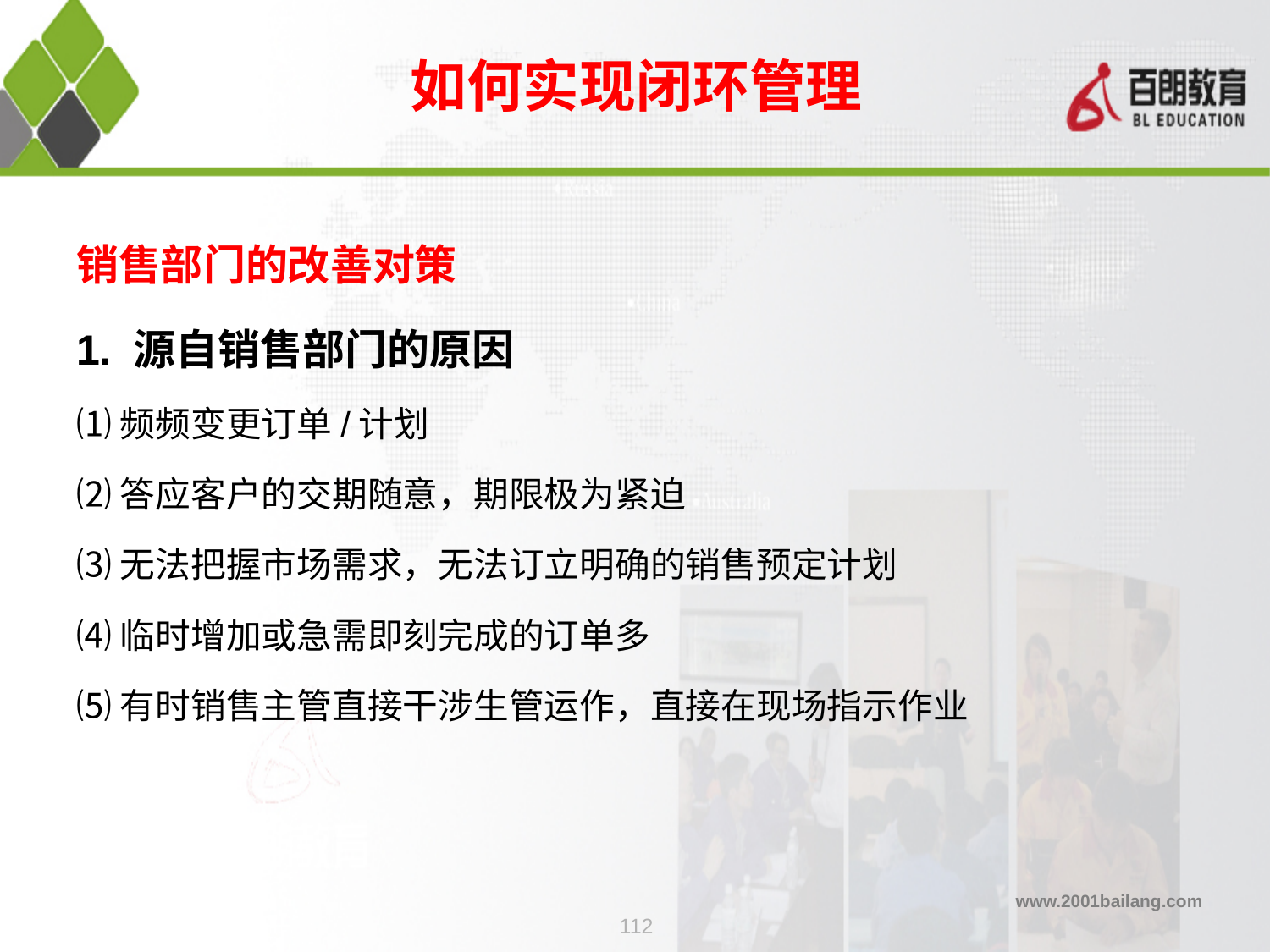

# 如何实现闭环管理
销售部门的改善对策
1. 源自销售部门的原因
⑴频频变更订单/计划
⑵答应客户的交期随意，期限极为紧迫
⑶无法把握市场需求，无法订立明确的销售预定计划
⑷临时增加或急需即刻完成的订单多
⑸有时销售主管直接干涉生管运作，直接在现场指示作业
112